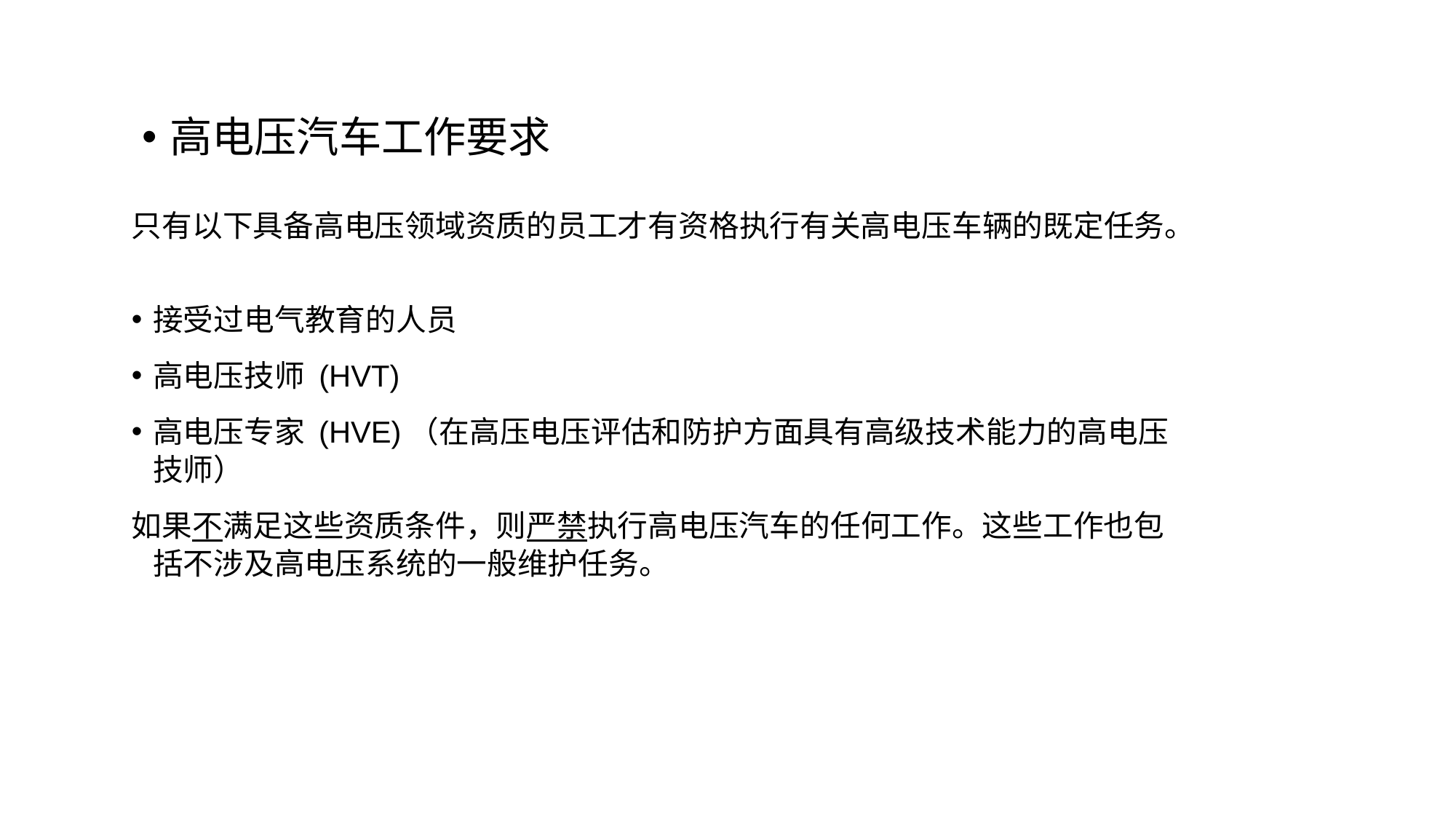

高电压汽车工作要求
只有以下具备高电压领域资质的员工才有资格执行有关高电压车辆的既定任务。
接受过电气教育的人员
高电压技师 (HVT)
高电压专家 (HVE)（在高压电压评估和防护方面具有高级技术能力的高电压技师）
如果不满足这些资质条件，则严禁执行高电压汽车的任何工作。这些工作也包括不涉及高电压系统的一般维护任务。